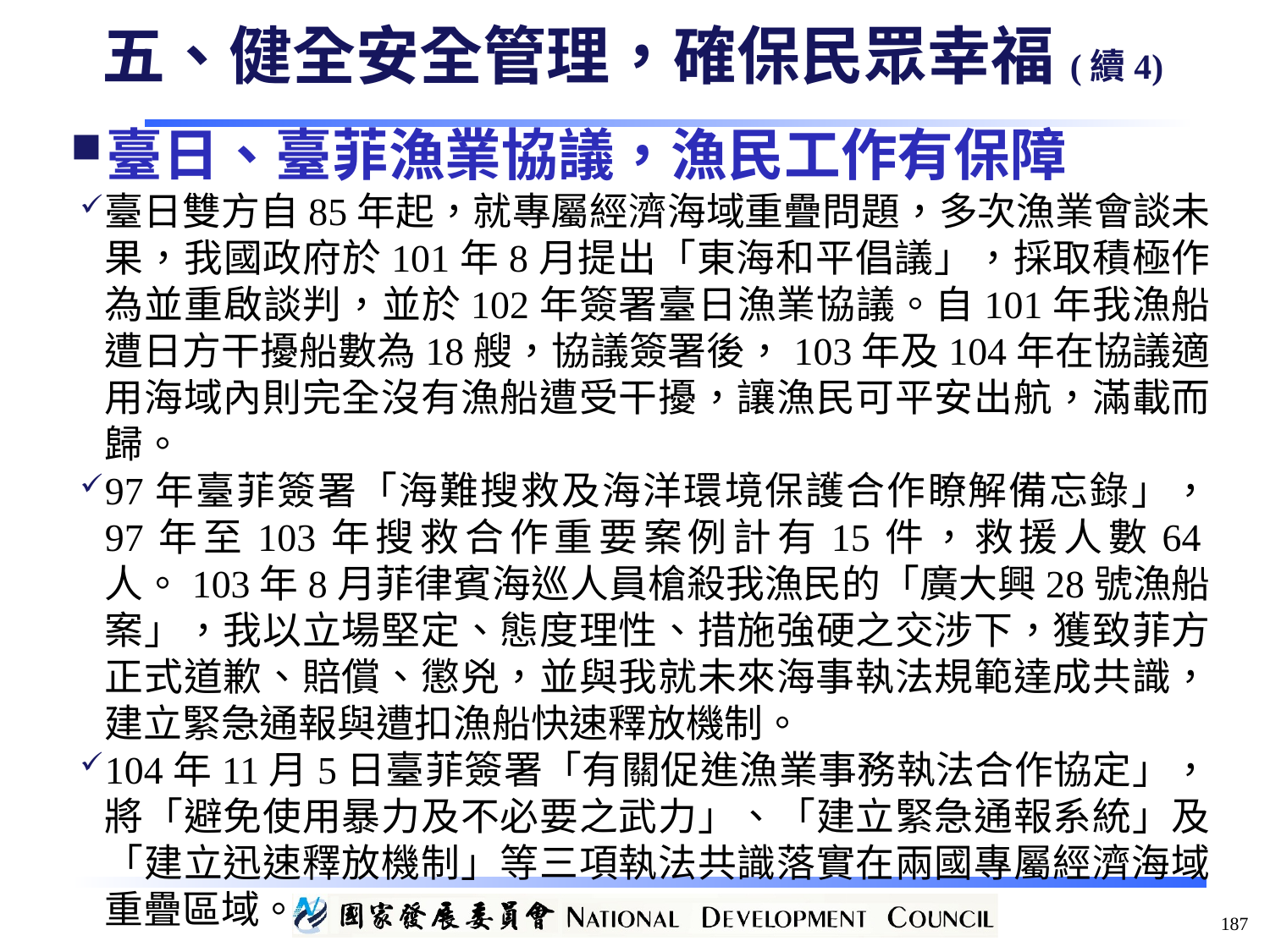

五、健全安全管理，確保民眾幸福(續4)
臺日、臺菲漁業協議，漁民工作有保障
臺日雙方自85年起，就專屬經濟海域重疊問題，多次漁業會談未果，我國政府於101年8月提出「東海和平倡議」，採取積極作為並重啟談判，並於102年簽署臺日漁業協議。自101年我漁船遭日方干擾船數為18艘，協議簽署後，103年及104年在協議適用海域內則完全沒有漁船遭受干擾，讓漁民可平安出航，滿載而歸。
97年臺菲簽署「海難搜救及海洋環境保護合作瞭解備忘錄」， 97年至103年搜救合作重要案例計有15件，救援人數64人。103年8月菲律賓海巡人員槍殺我漁民的「廣大興28號漁船案」，我以立場堅定、態度理性、措施強硬之交涉下，獲致菲方正式道歉、賠償、懲兇，並與我就未來海事執法規範達成共識，建立緊急通報與遭扣漁船快速釋放機制。
104年11月5日臺菲簽署「有關促進漁業事務執法合作協定」，將「避免使用暴力及不必要之武力」、「建立緊急通報系統」及「建立迅速釋放機制」等三項執法共識落實在兩國專屬經濟海域重疊區域。

187